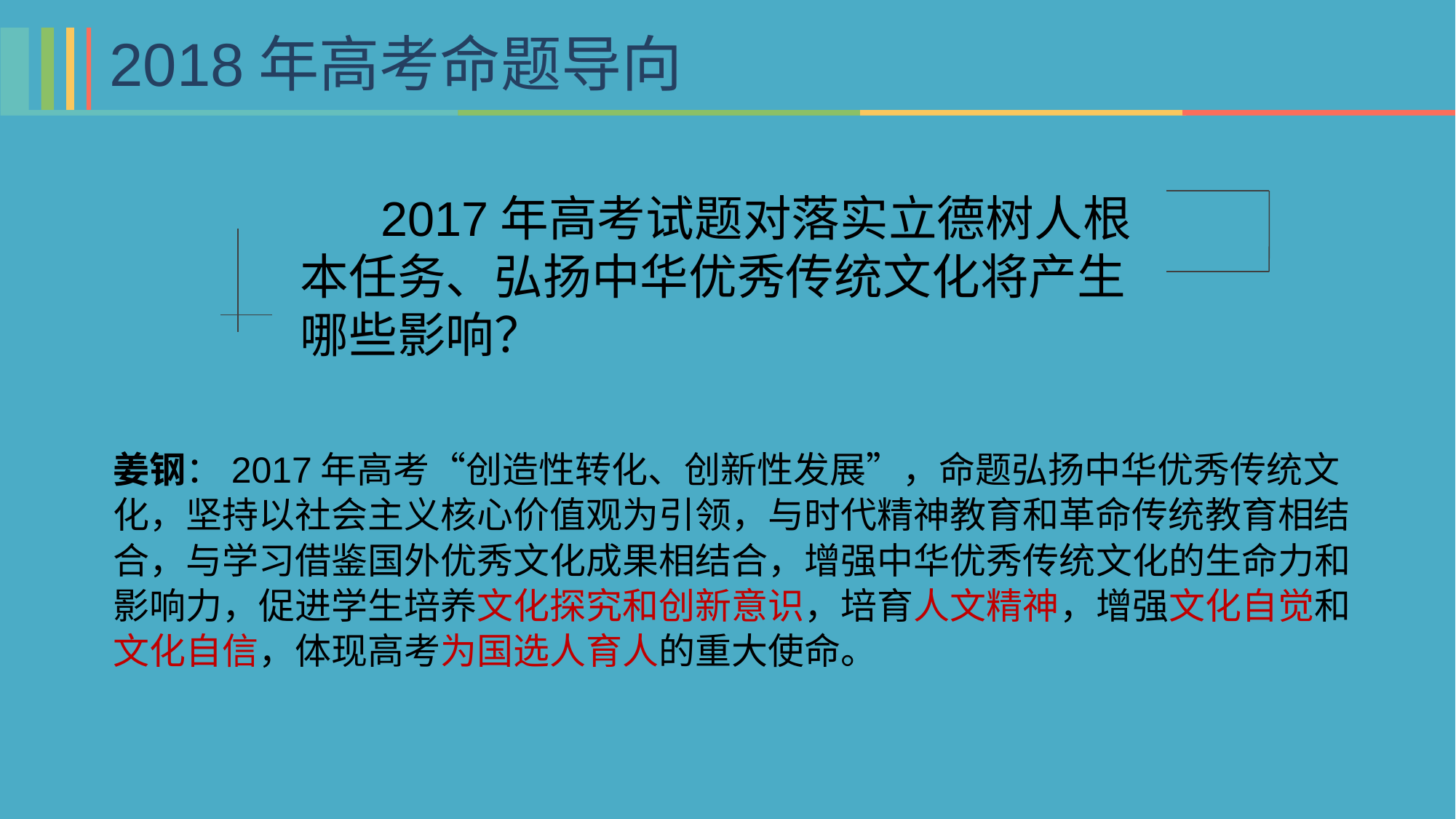

2018年高考命题导向

      2017年高考试题对落实立德树人根本任务、弘扬中华优秀传统文化将产生哪些影响？
姜钢：2017年高考“创造性转化、创新性发展”，命题弘扬中华优秀传统文化，坚持以社会主义核心价值观为引领，与时代精神教育和革命传统教育相结合，与学习借鉴国外优秀文化成果相结合，增强中华优秀传统文化的生命力和影响力，促进学生培养文化探究和创新意识，培育人文精神，增强文化自觉和文化自信，体现高考为国选人育人的重大使命。